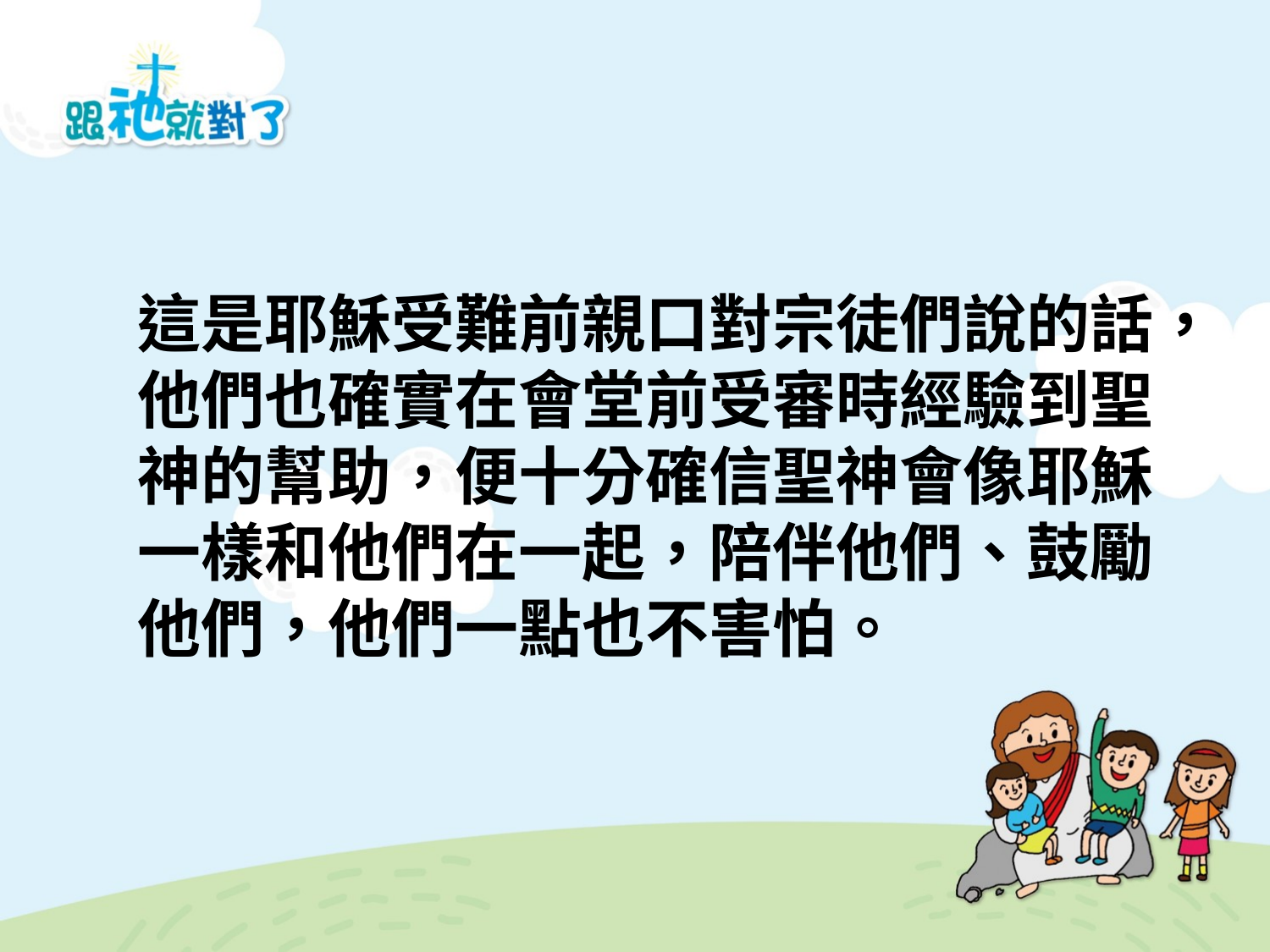

這是耶穌受難前親口對宗徒們說的話，他們也確實在會堂前受審時經驗到聖神的幫助，便十分確信聖神會像耶穌一樣和他們在一起，陪伴他們、鼓勵他們，他們一點也不害怕。